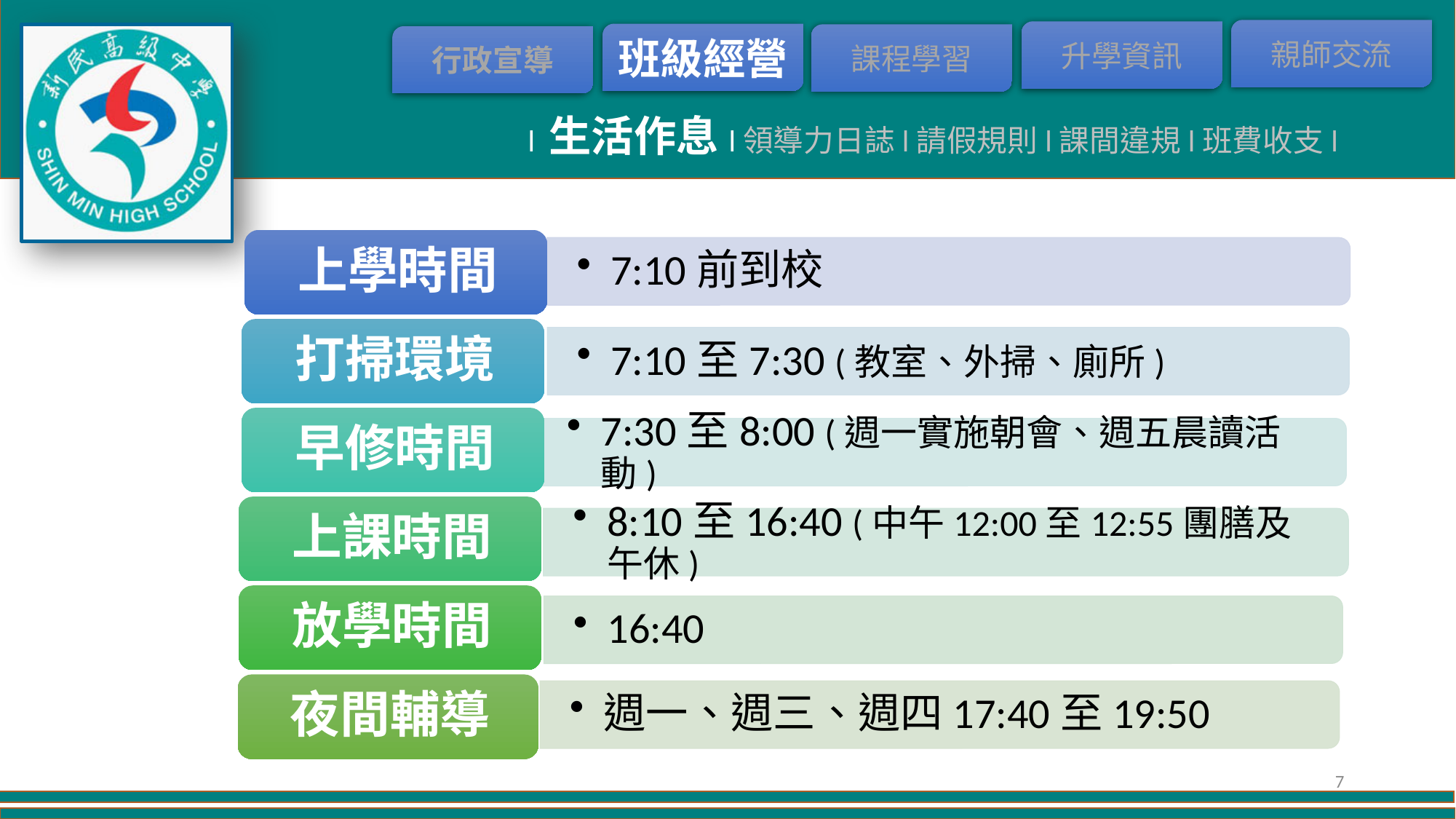

l 生活作息l領導力日誌l請假規則l課間違規l班費收支l
7:10前到校
上學時間
7:10至7:30 (教室、外掃、廁所)
打掃環境
7:30至8:00 (週一實施朝會、週五晨讀活動)
早修時間
8:10至16:40 (中午12:00至12:55團膳及午休)
上課時間
16:40
放學時間
週一、週三、週四17:40至19:50
夜間輔導
7